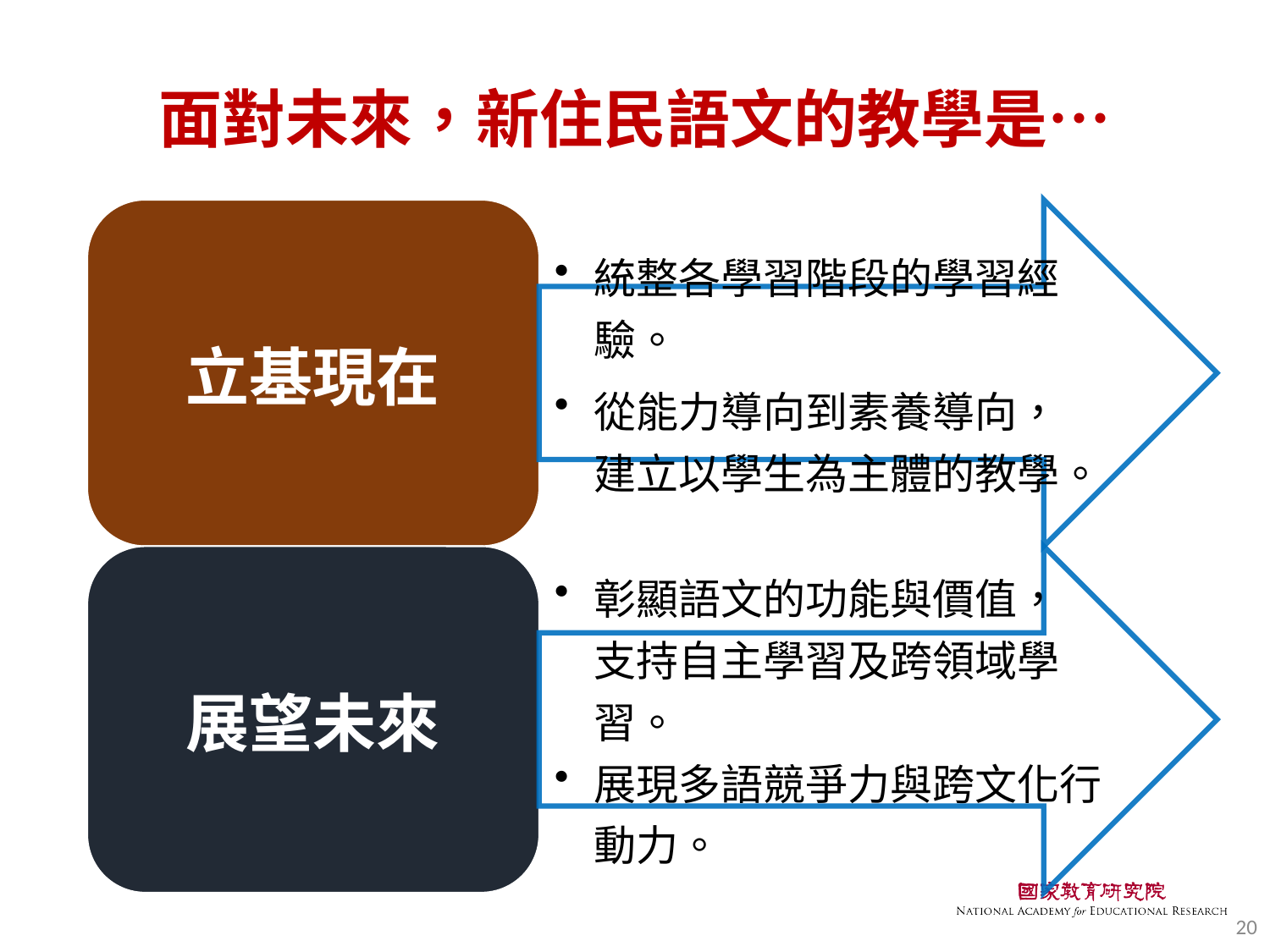

# 面對未來，新住民語文的教學是…
展望未來
立基現在
從能力導向到素養導向，
建立以學生為主體的教學。
展現多語競爭力與跨文化行動力。
20